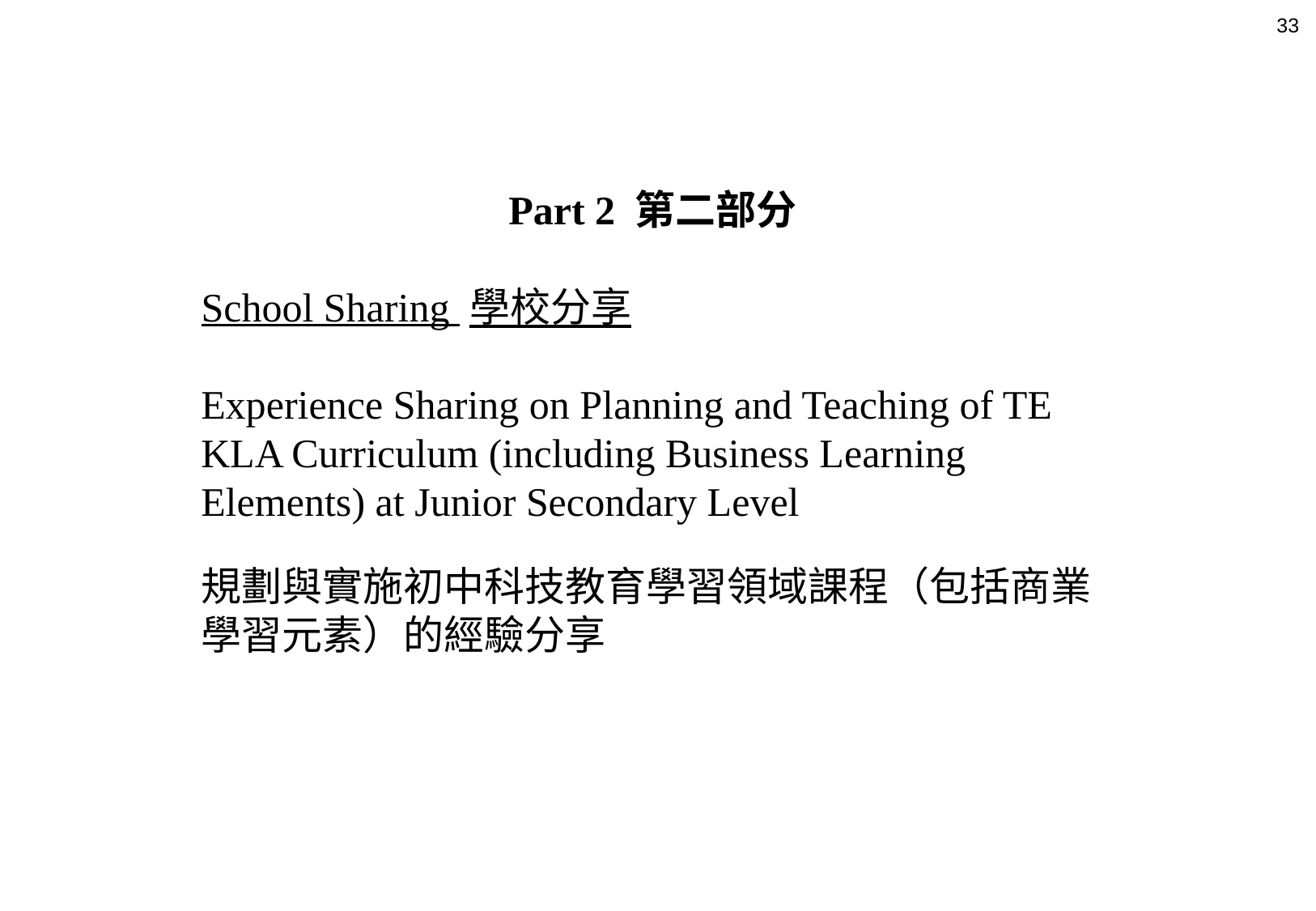

33
Part 2 第二部分

School Sharing 學校分享

Experience Sharing on Planning and Teaching of TE KLA Curriculum (including Business Learning Elements) at Junior Secondary Level

規劃與實施初中科技教育學習領域課程（包括商業學習元素）的經驗分享